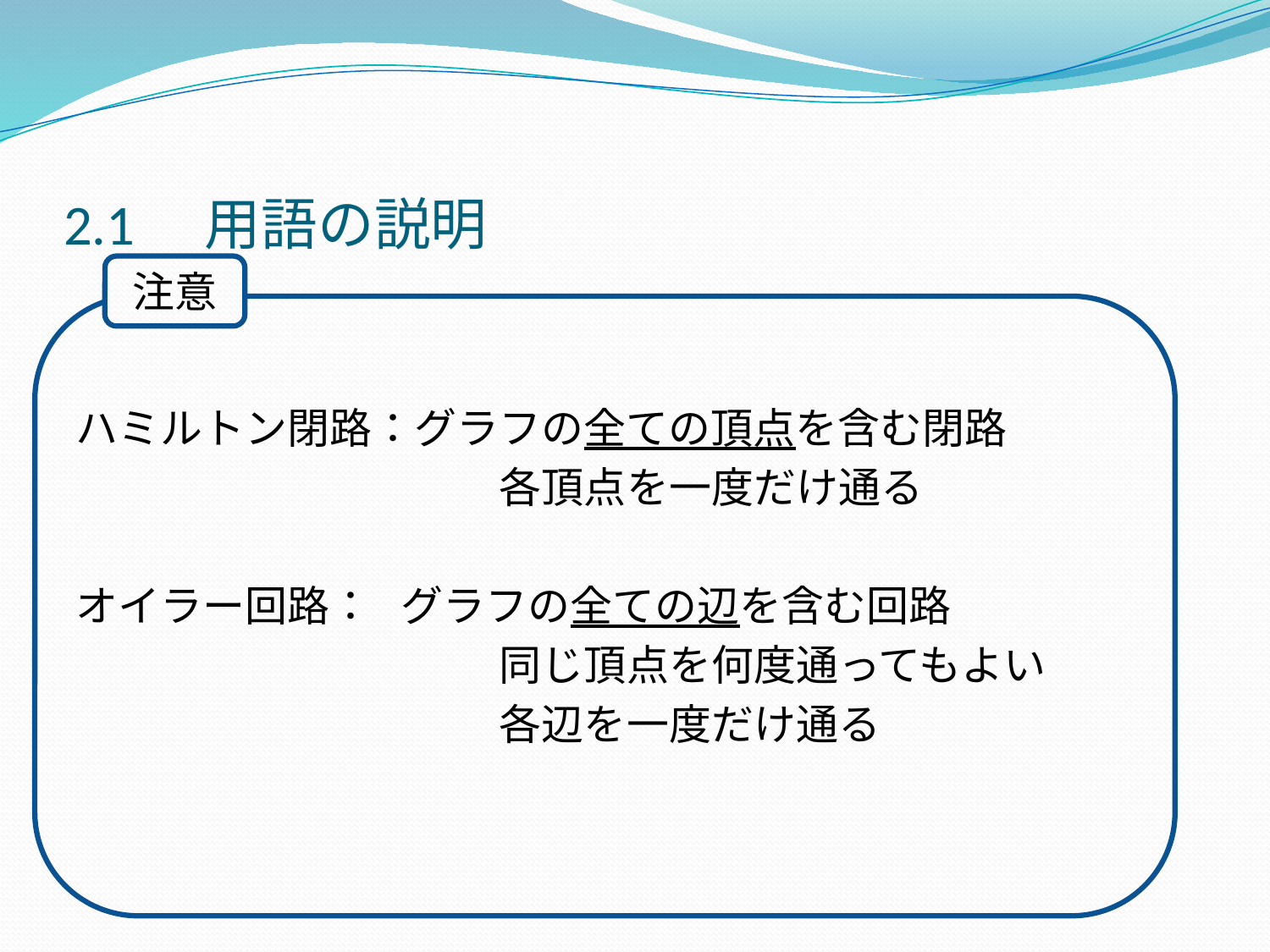

2.1　用語の説明
注意

ハミルトン閉路：グラフの全ての頂点を含む閉路
　　　　　　　　　　各頂点を一度だけ通る

オイラー回路：   グラフの全ての辺を含む回路
　　　　　　　　　　同じ頂点を何度通ってもよい
　　　　　　　　　　各辺を一度だけ通る

#